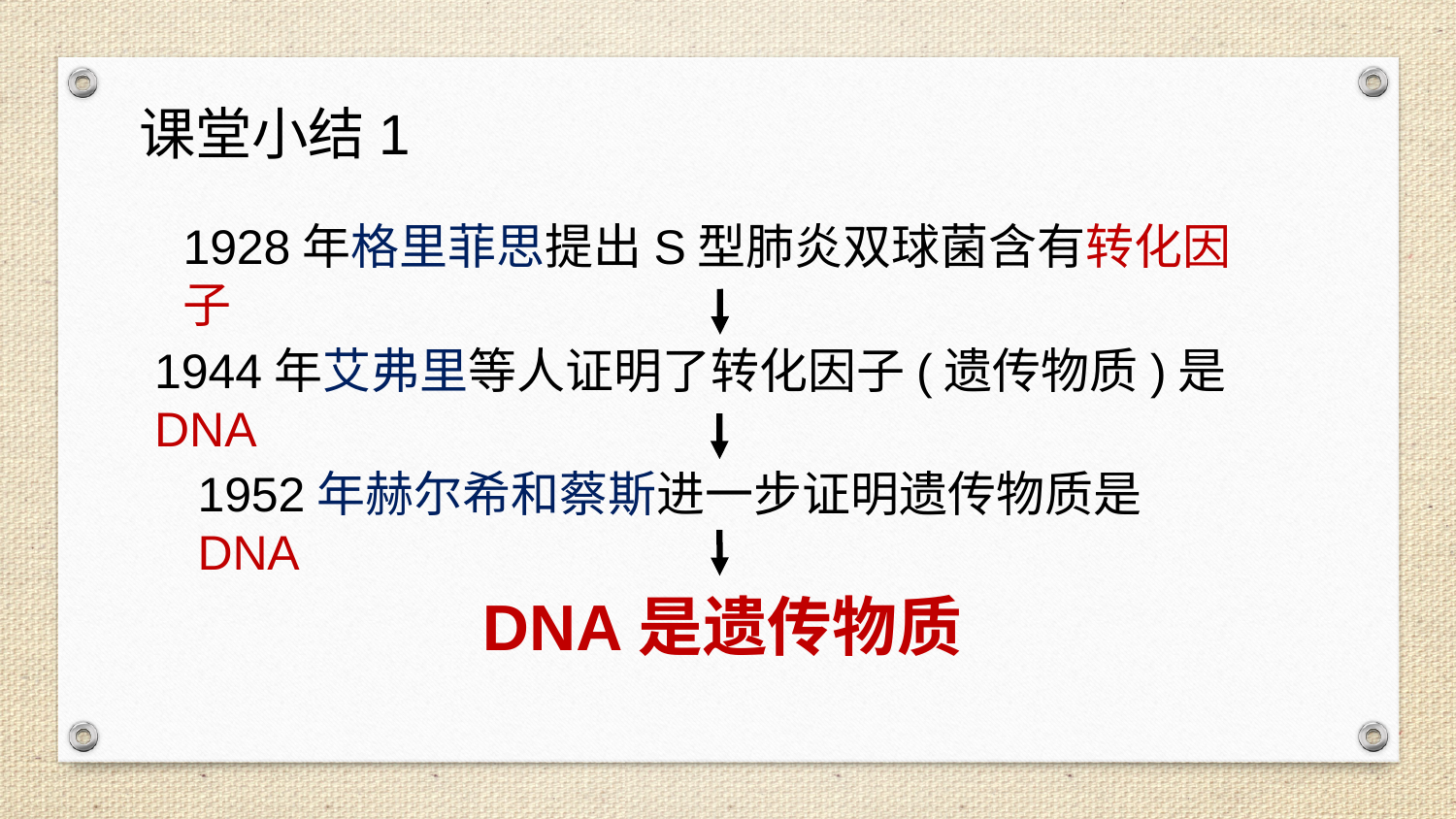

课堂小结1
1928年格里菲思提出S型肺炎双球菌含有转化因子

1944年艾弗里等人证明了转化因子(遗传物质)是DNA

1952年赫尔希和蔡斯进一步证明遗传物质是DNA

DNA是遗传物质